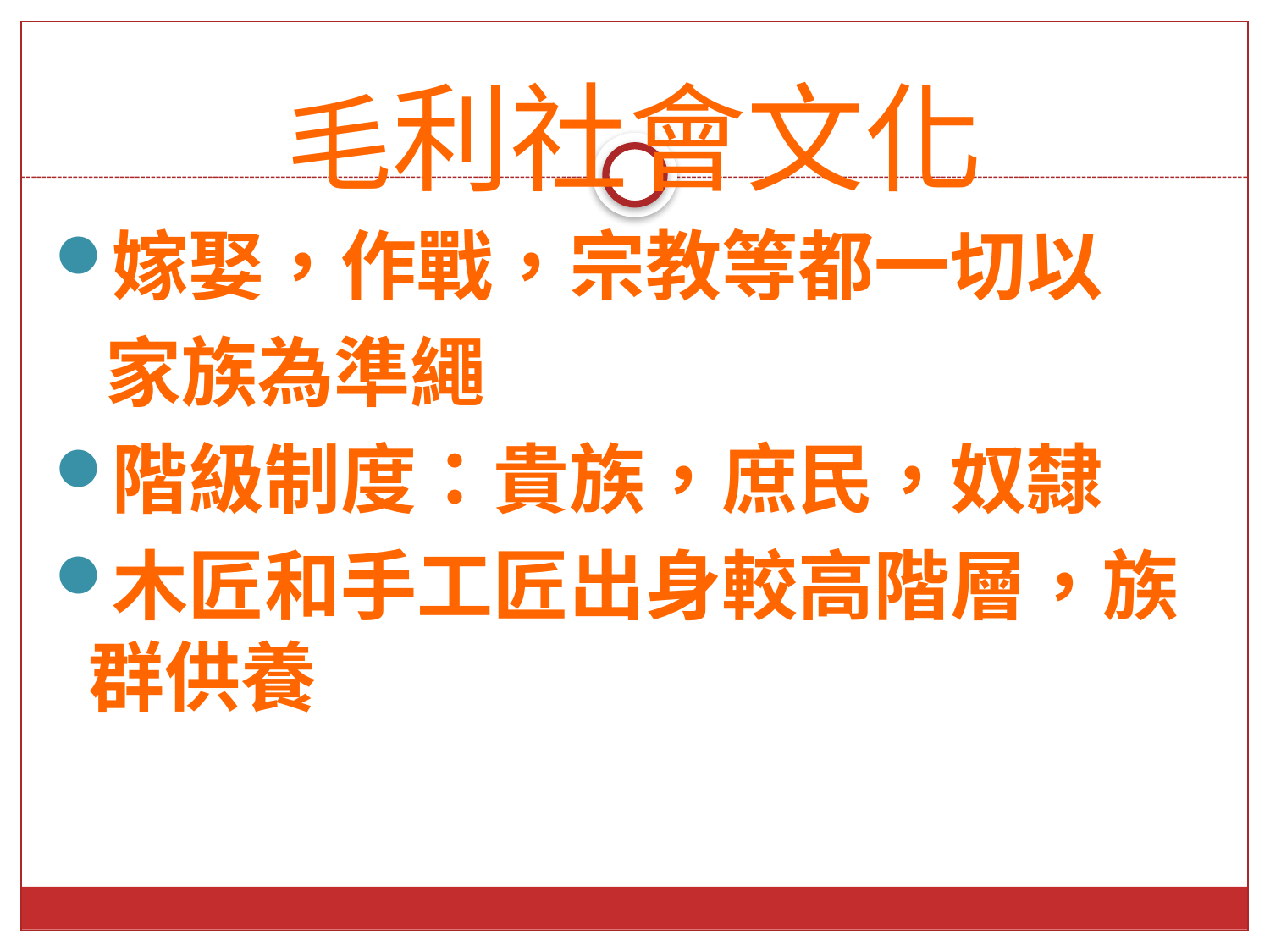

# 毛利社會文化
嫁娶，作戰，宗教等都一切以
  家族為準繩
階級制度：貴族，庶民，奴隸
木匠和手工匠出身較高階層，族群供養